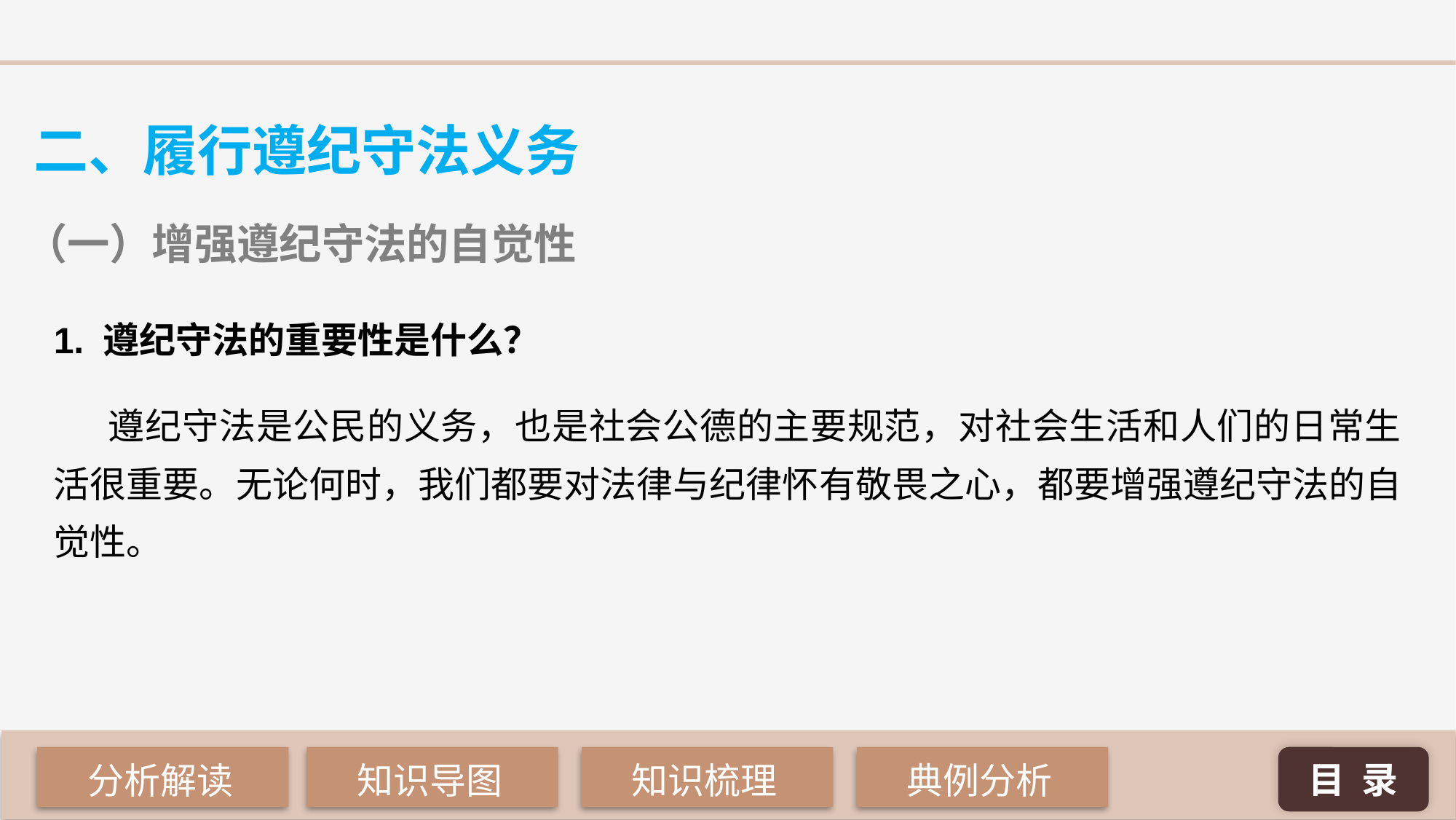

二、履行遵纪守法义务
（一）增强遵纪守法的自觉性
1. 遵纪守法的重要性是什么？
遵纪守法是公民的义务，也是社会公德的主要规范，对社会生活和人们的日常生活很重要。无论何时，我们都要对法律与纪律怀有敬畏之心，都要增强遵纪守法的自觉性。